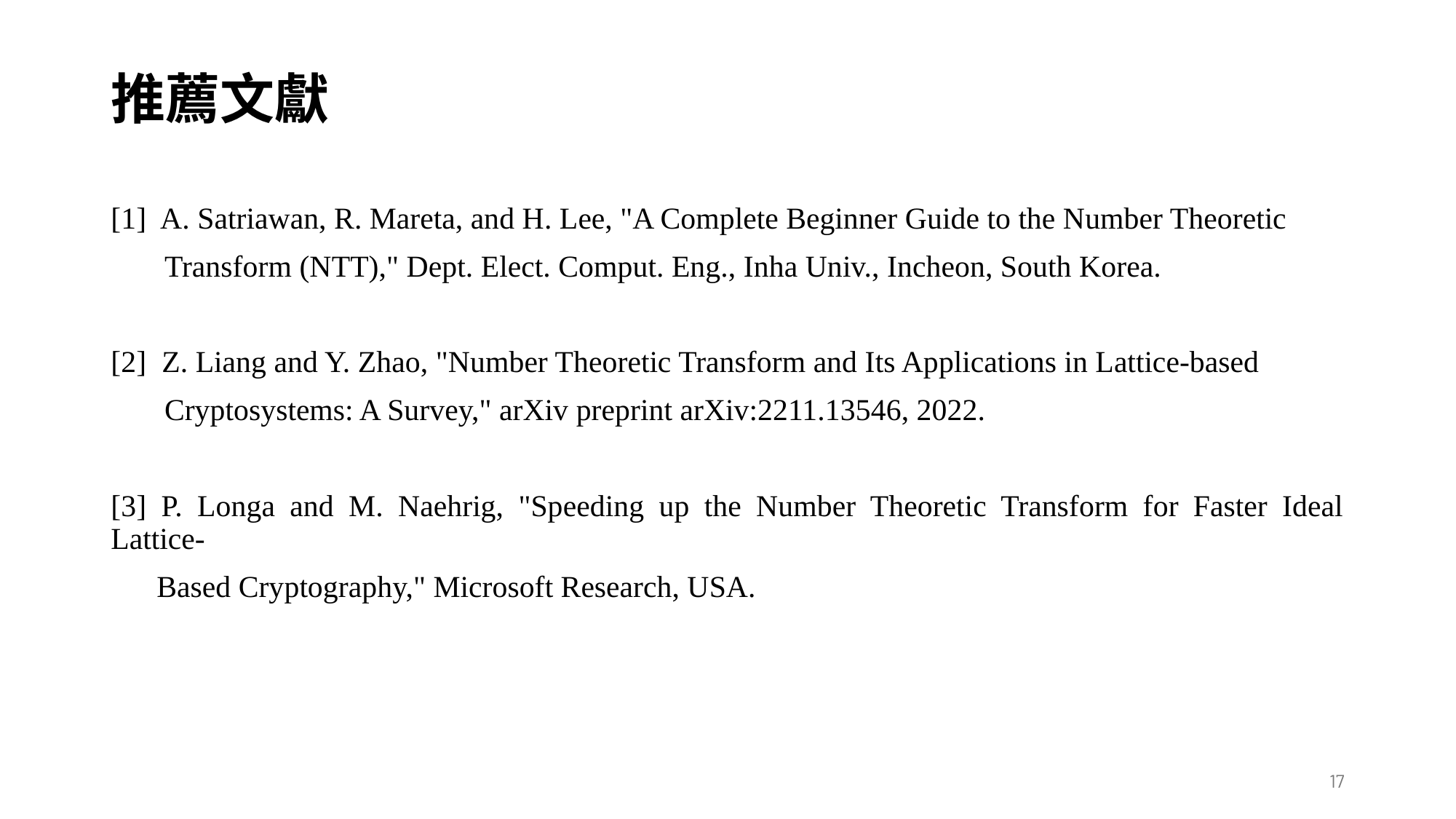

# 推薦文獻
[1]  A. Satriawan, R. Mareta, and H. Lee, "A Complete Beginner Guide to the Number Theoretic
       Transform (NTT)," Dept. Elect. Comput. Eng., Inha Univ., Incheon, South Korea.

[2]  Z. Liang and Y. Zhao, "Number Theoretic Transform and Its Applications in Lattice-based
       Cryptosystems: A Survey," arXiv preprint arXiv:2211.13546, 2022.

[3] P. Longa and M. Naehrig, "Speeding up the Number Theoretic Transform for Faster Ideal Lattice-
      Based Cryptography," Microsoft Research, USA.
17